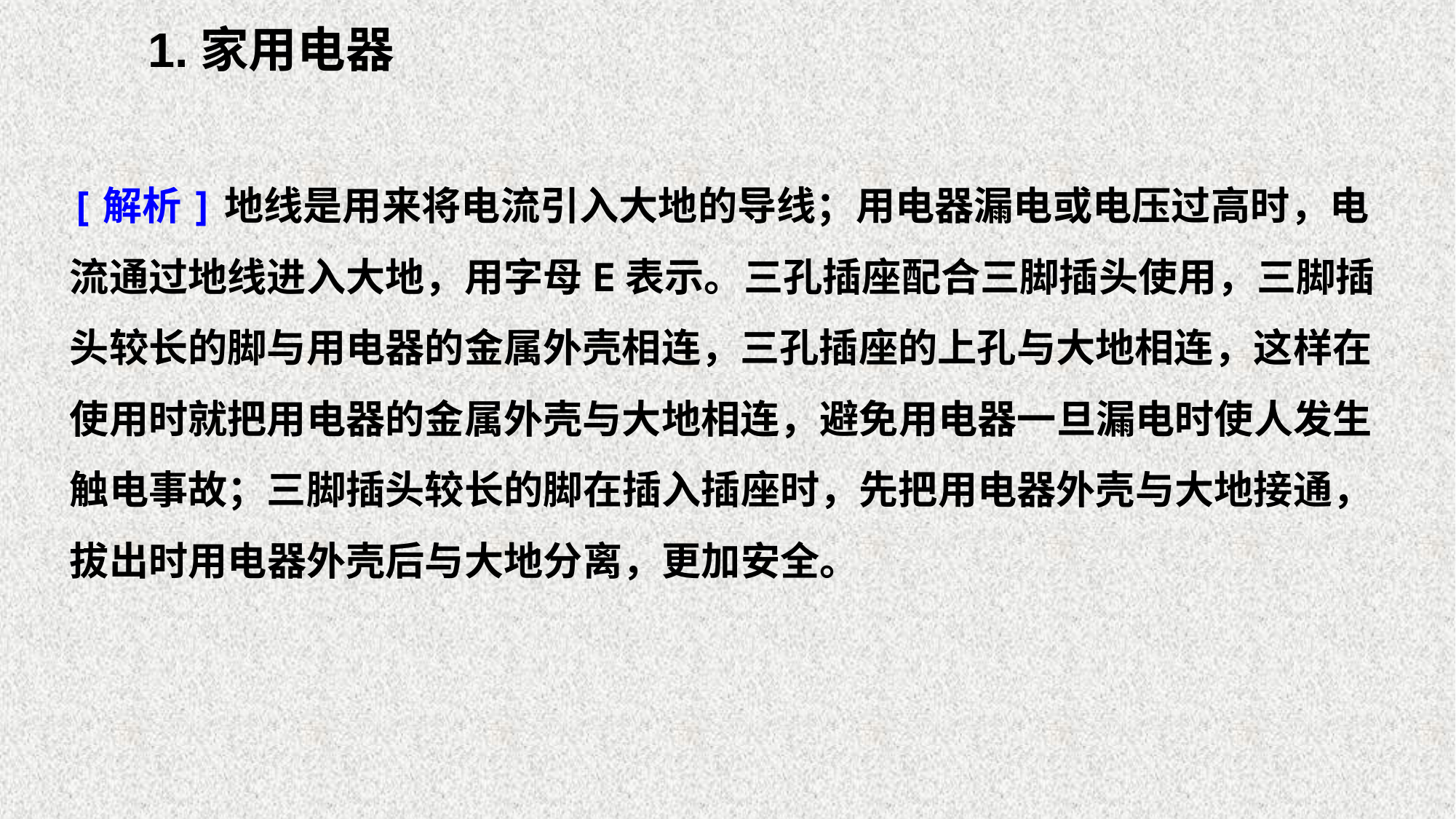

1.家用电器
[解析]地线是用来将电流引入大地的导线；用电器漏电或电压过高时，电流通过地线进入大地，用字母E表示。三孔插座配合三脚插头使用，三脚插头较长的脚与用电器的金属外壳相连，三孔插座的上孔与大地相连，这样在使用时就把用电器的金属外壳与大地相连，避免用电器一旦漏电时使人发生触电事故；三脚插头较长的脚在插入插座时，先把用电器外壳与大地接通，拔出时用电器外壳后与大地分离，更加安全。